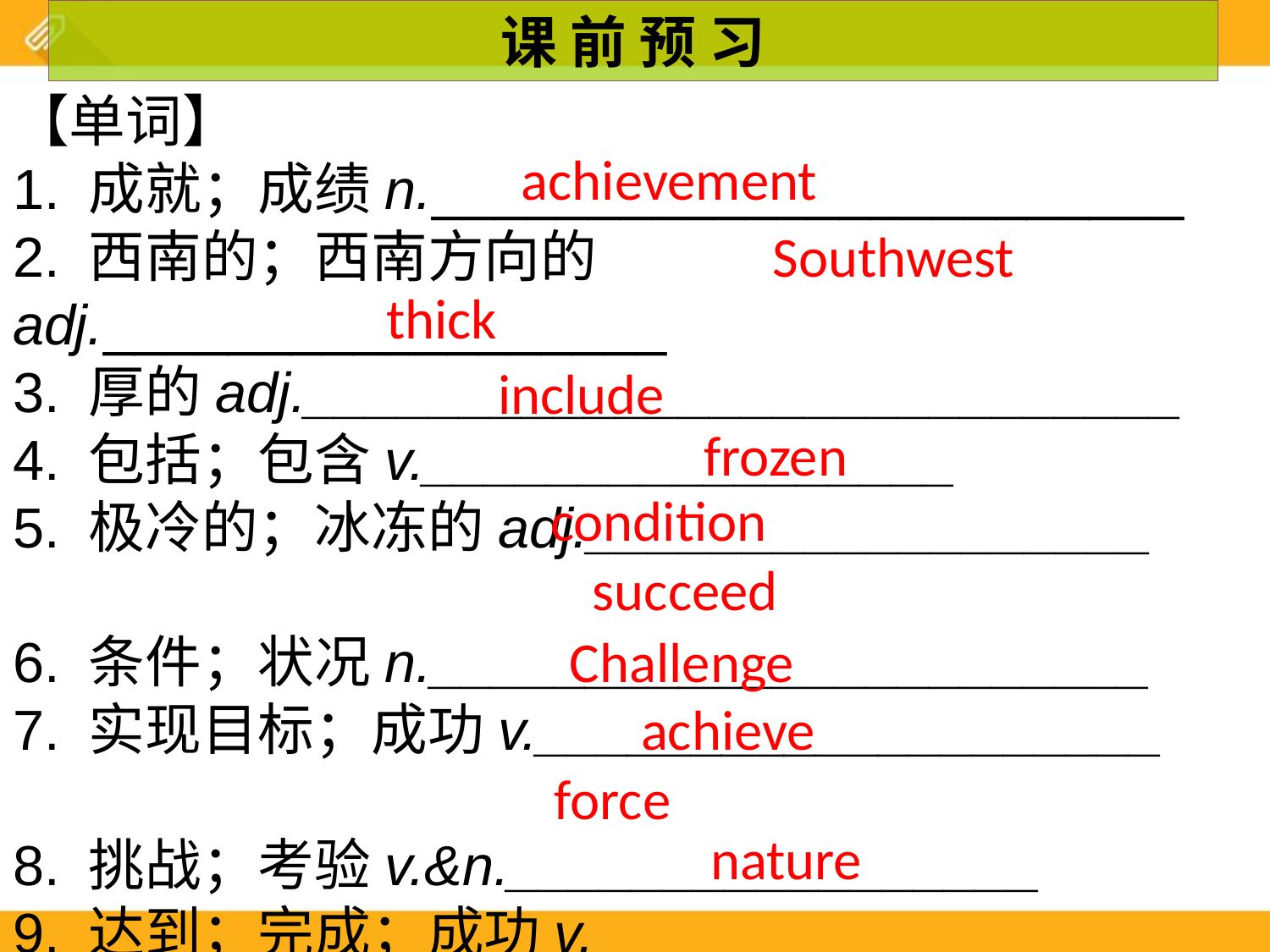

课 前 预 习
【单词】
1. 成就；成绩n.________________________
2. 西南的；西南方向的adj.__________________
3. 厚的adj.____________________________
4. 包括；包含v._________________
5. 极冷的；冰冻的adj.__________________
6. 条件；状况n._______________________
7. 实现目标；成功v.____________________
8. 挑战；考验v.&n._________________
9. 达到；完成；成功v.__________________
10. 力；力量 n. _________________
11. 自然界；大自然n.___________________
achievement
Southwest
thick
include
 frozen
condition
succeed
Challenge
achieve
force
nature